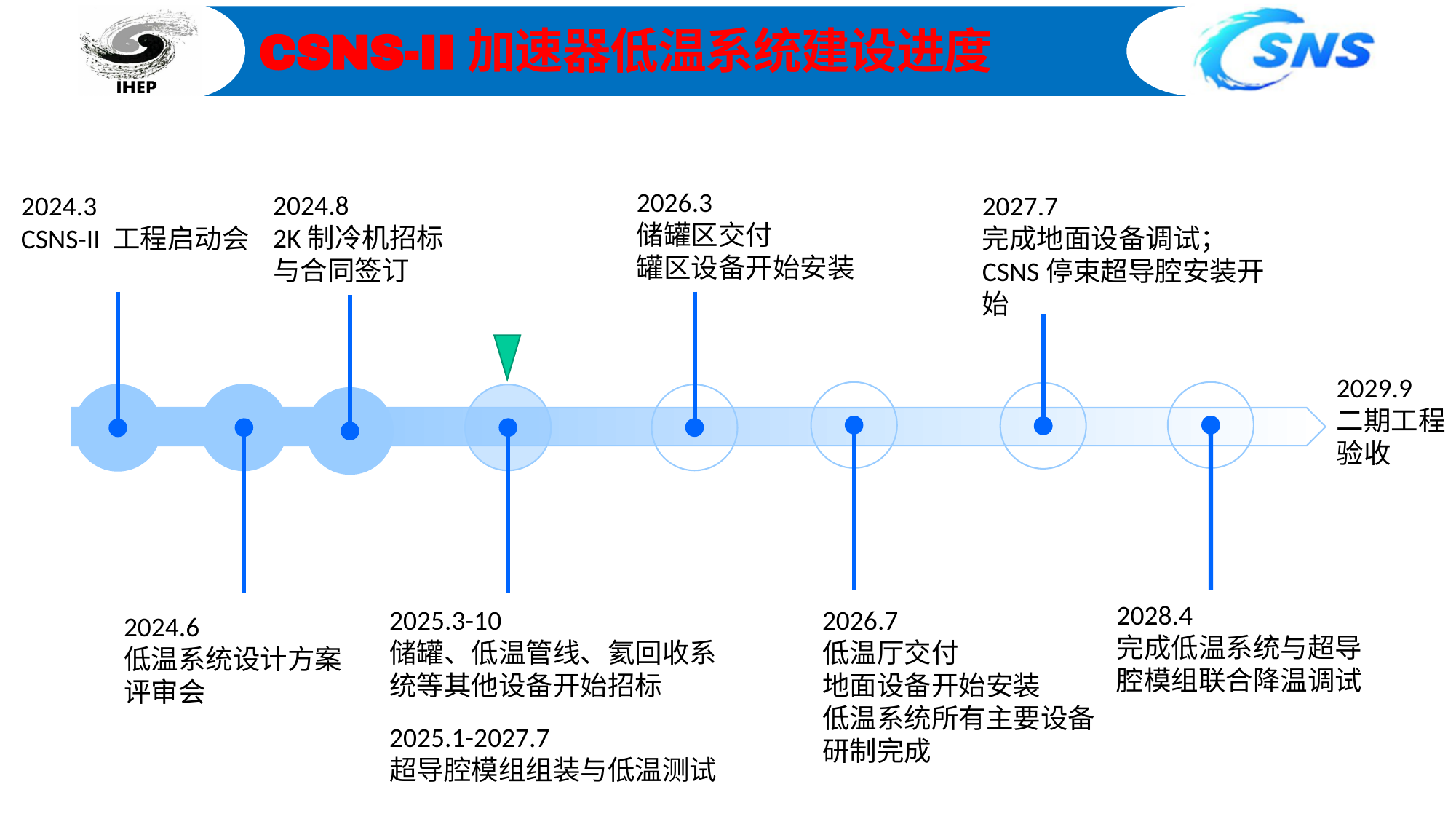

CSNS-II加速器低温系统建设进度
2026.3
储罐区交付
罐区设备开始安装
2024.8
2K制冷机招标
与合同签订
2027.7
完成地面设备调试；CSNS停束超导腔安装开始
2024.3
CSNS-II 工程启动会

2029.9   二期工程验收

2028.4
完成低温系统与超导腔模组联合降温调试
2025.3-10
储罐、低温管线、氦回收系统等其他设备开始招标
2026.7
低温厅交付
地面设备开始安装
低温系统所有主要设备研制完成
2024.6
低温系统设计方案评审会
2025.1-2027.7
超导腔模组组装与低温测试
加速器中心低温组